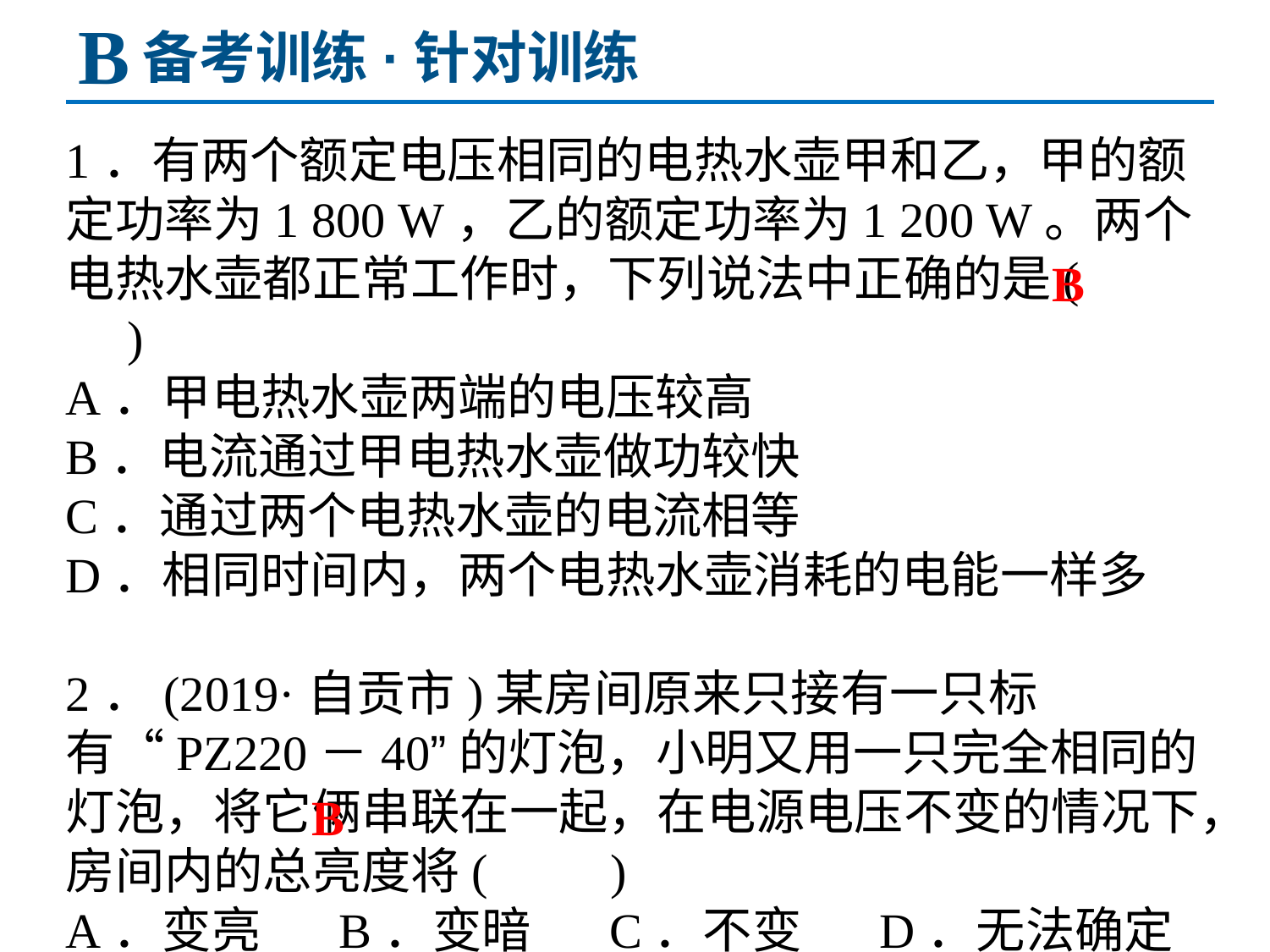

B
备考训练·针对训练
1．有两个额定电压相同的电热水壶甲和乙，甲的额定功率为1 800 W，乙的额定功率为1 200 W。两个电热水壶都正常工作时，下列说法中正确的是(　　)
A．甲电热水壶两端的电压较高
B．电流通过甲电热水壶做功较快
C．通过两个电热水壶的电流相等
D．相同时间内，两个电热水壶消耗的电能一样多

2．(2019·自贡市)某房间原来只接有一只标有“PZ220－40”的灯泡，小明又用一只完全相同的灯泡，将它俩串联在一起，在电源电压不变的情况下，房间内的总亮度将(　　)
A．变亮      B．变暗      C．不变      D．无法确定
B
B